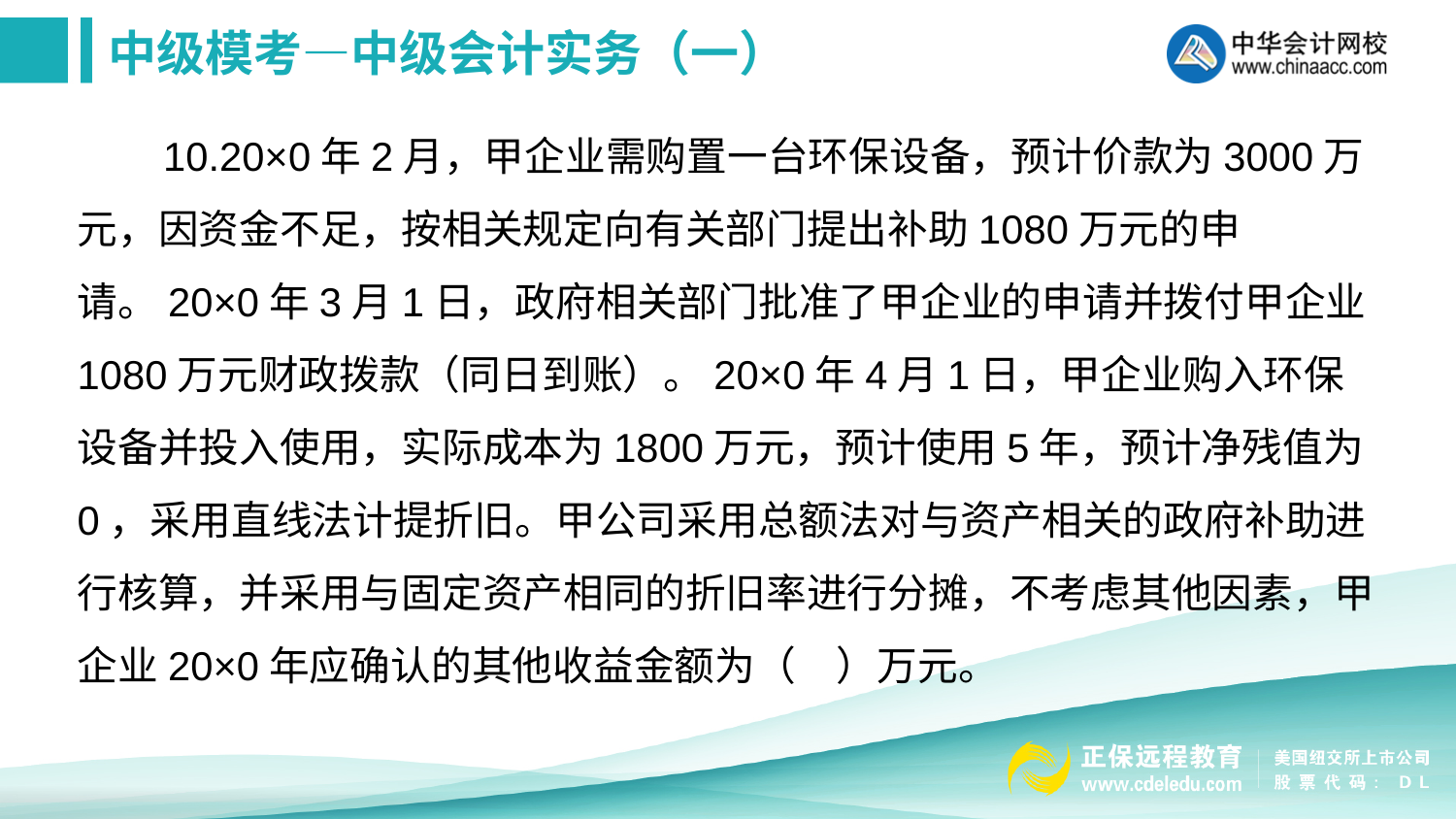

10.20×0年2月，甲企业需购置一台环保设备，预计价款为3000万元，因资金不足，按相关规定向有关部门提出补助1080万元的申请。20×0年3月1日，政府相关部门批准了甲企业的申请并拨付甲企业1080万元财政拨款（同日到账）。20×0年4月1日，甲企业购入环保设备并投入使用，实际成本为1800万元，预计使用5年，预计净残值为0，采用直线法计提折旧。甲公司采用总额法对与资产相关的政府补助进行核算，并采用与固定资产相同的折旧率进行分摊，不考虑其他因素，甲企业20×0年应确认的其他收益金额为（　）万元。